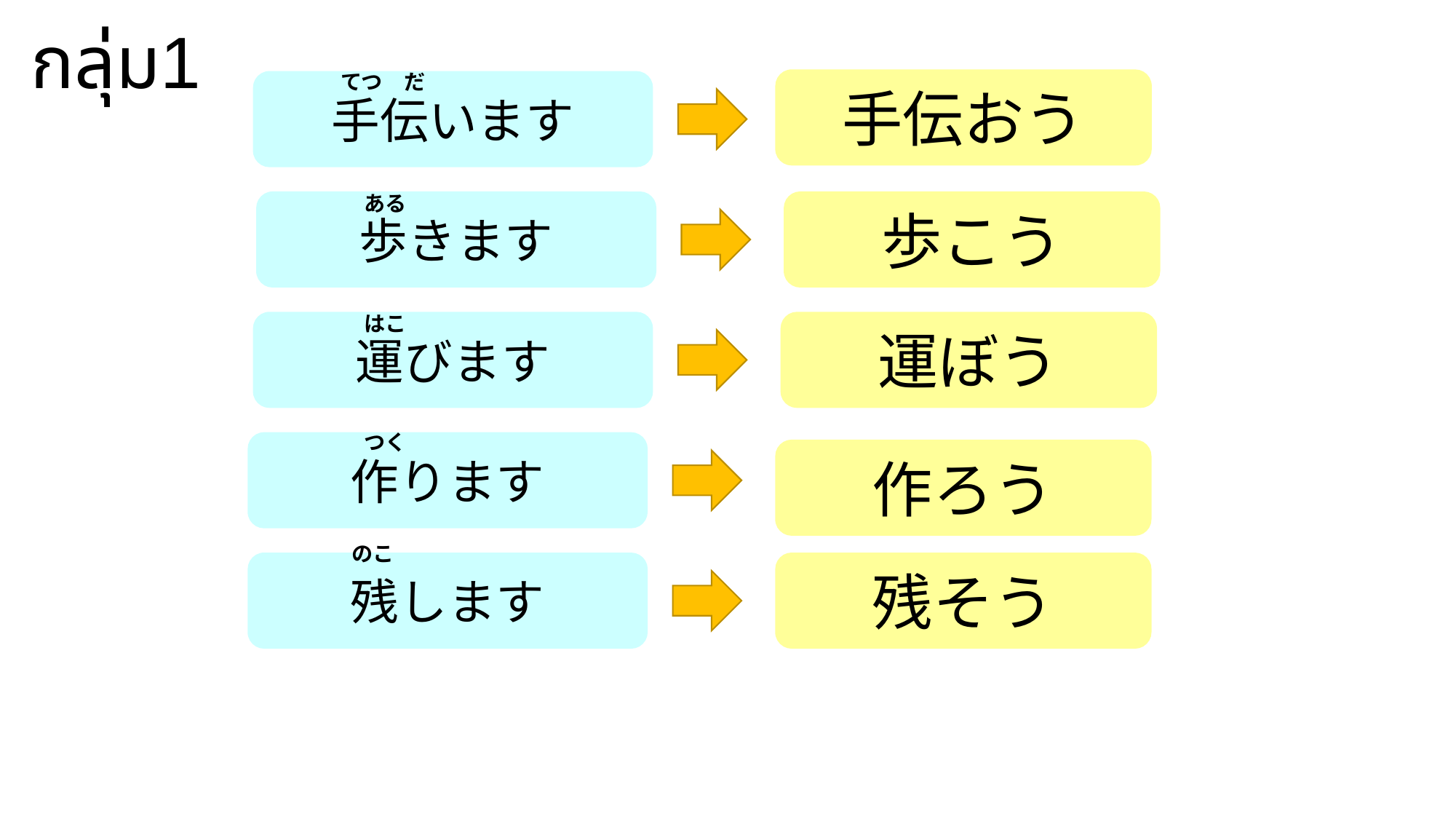

กลุ่ม1
てつ　だ
手伝おう
手伝います

ある
歩きます

歩こう

はこ
運びます
運ぼう

つく
作ります

作ろう

のこ
残します
残そう